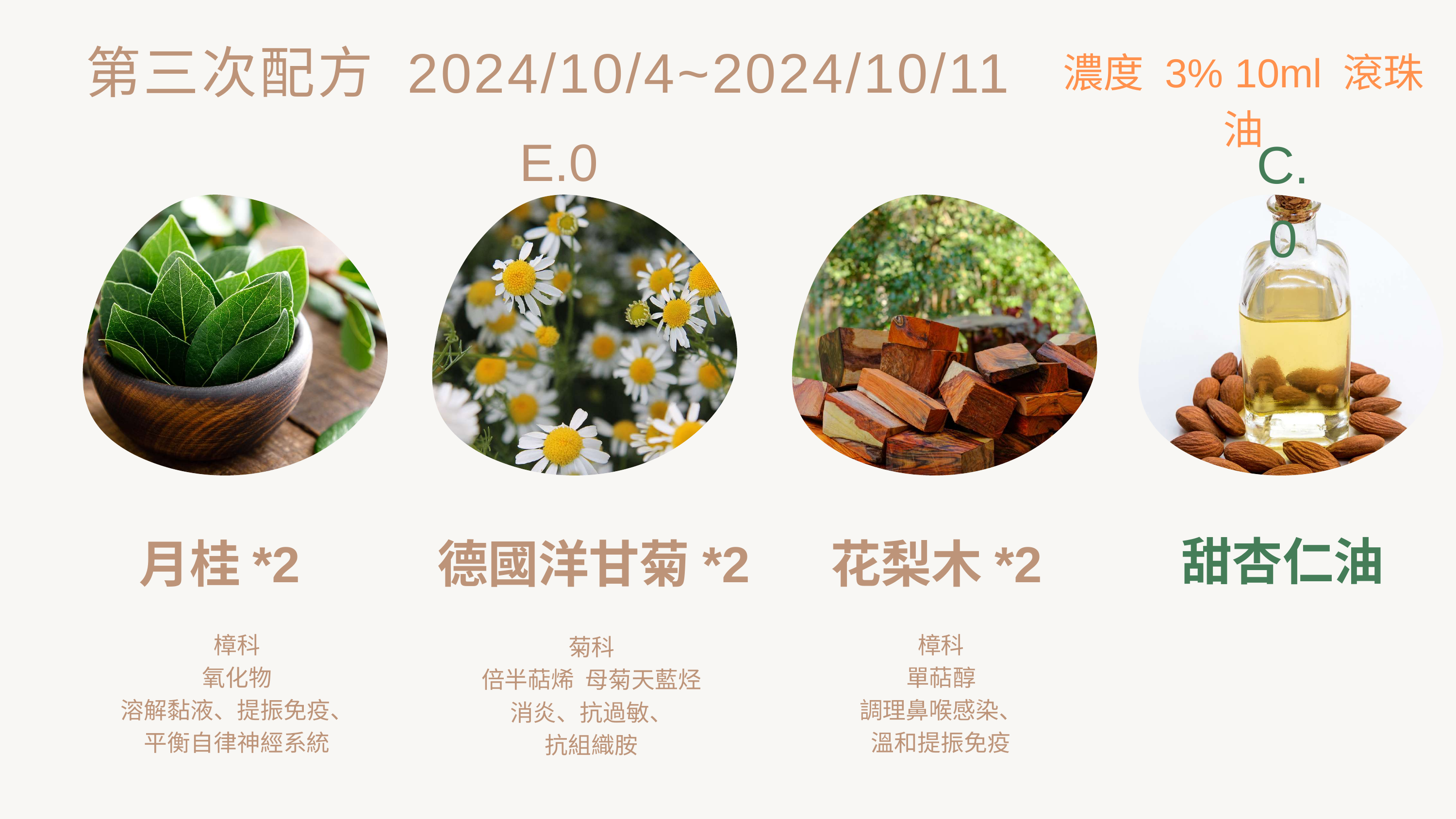

第三次配方 2024/10/4~2024/10/11
濃度 3% 10ml 滾珠油
E.0
C.0

甜杏仁油
月桂*2
德國洋甘菊*2
花梨木*2
樟科
氧化物
溶解黏液、提振免疫、
平衡自律神經系統
樟科
單萜醇
調理鼻喉感染、
溫和提振免疫

菊科
倍半萜烯  母菊天藍烃
消炎、抗過敏、
抗組織胺